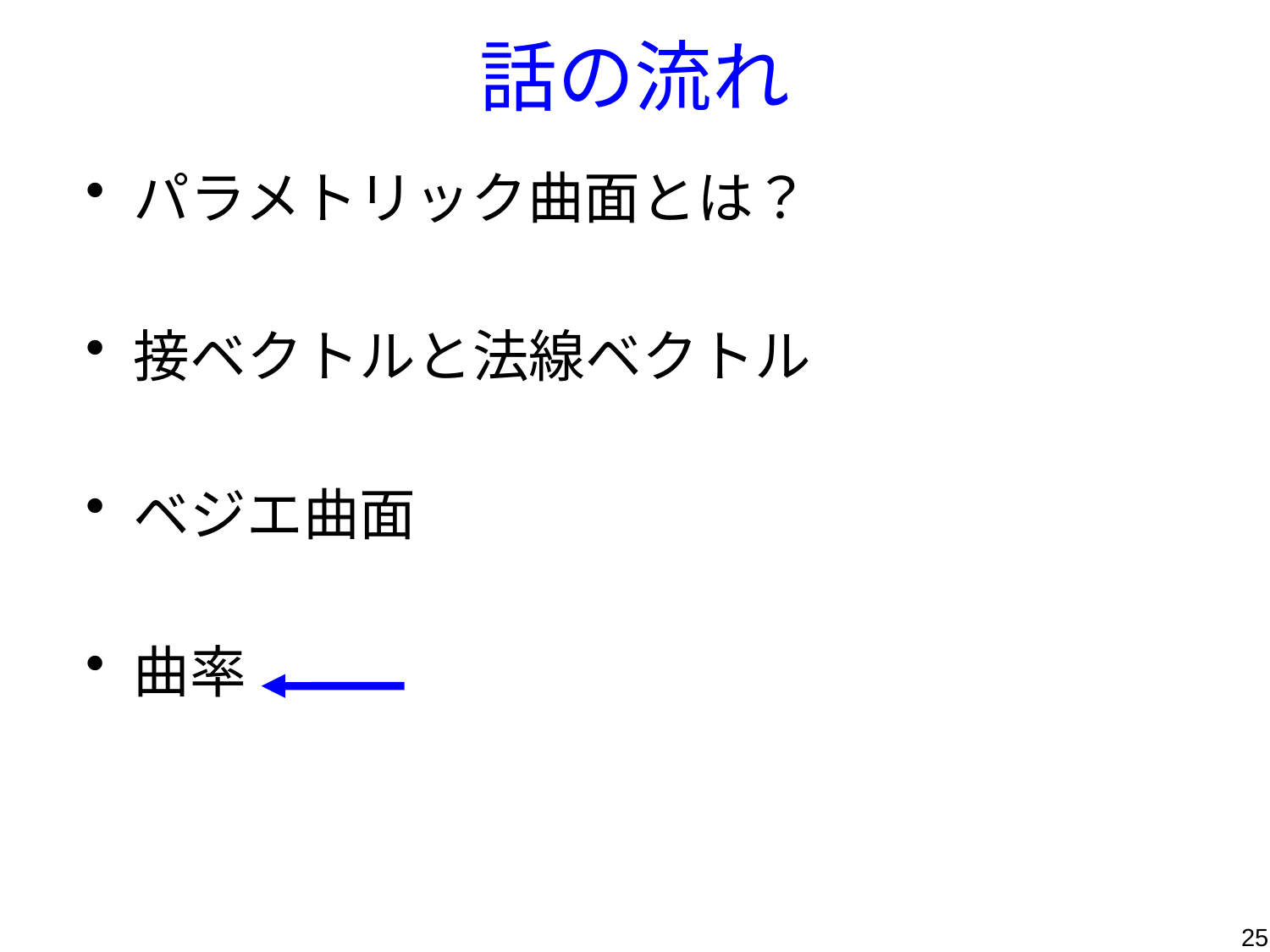

話の流れ
パラメトリック曲面とは？

接ベクトルと法線ベクトル

ベジエ曲面

曲率

25